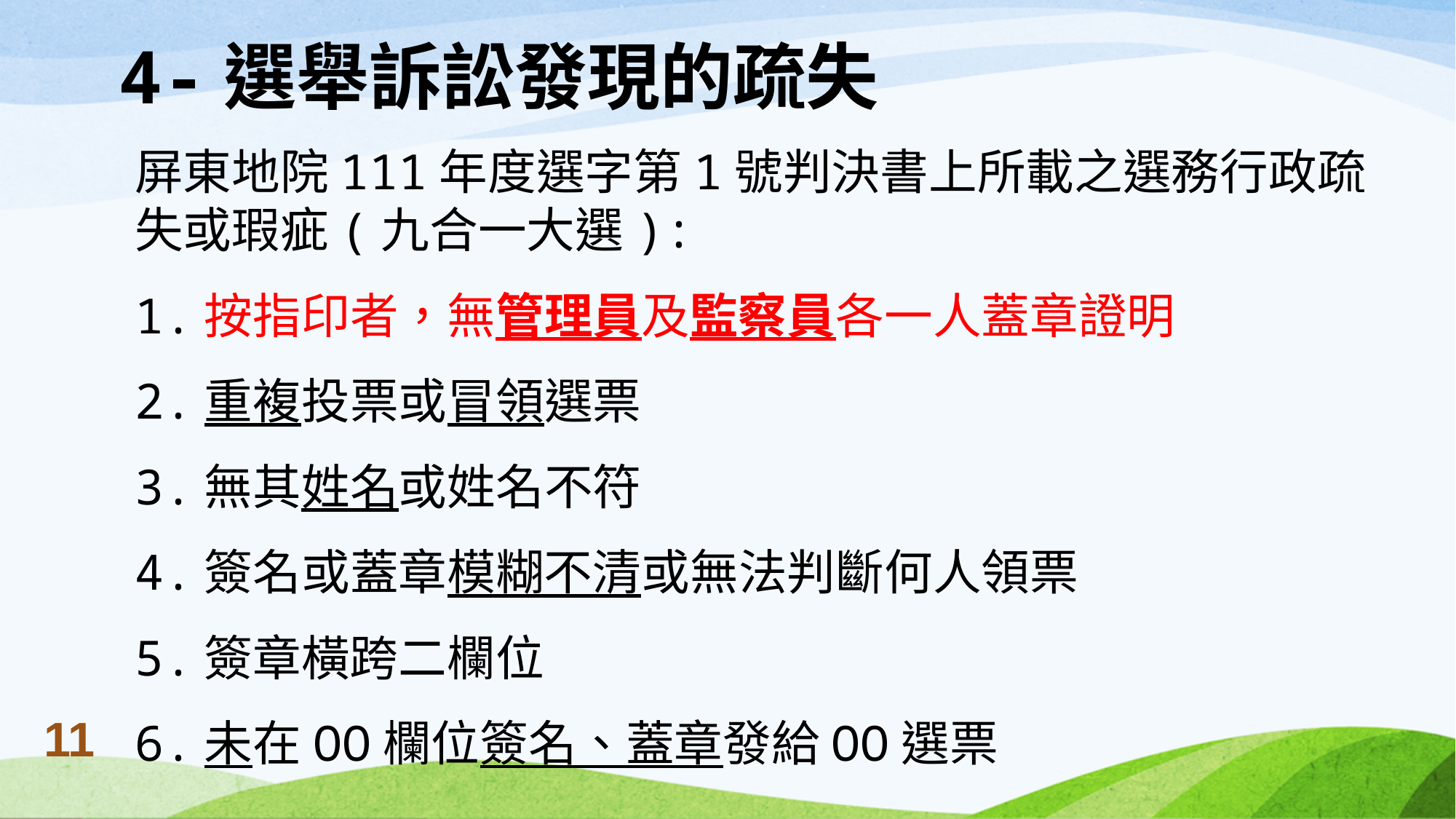

# 4-選舉訴訟發現的疏失
屏東地院111年度選字第1號判決書上所載之選務行政疏失或瑕疵(九合一大選):
1.按指印者，無管理員及監察員各一人蓋章證明
2.重複投票或冒領選票
3.無其姓名或姓名不符
4.簽名或蓋章模糊不清或無法判斷何人領票
5.簽章橫跨二欄位
6.未在OO欄位簽名、蓋章發給OO選票
11